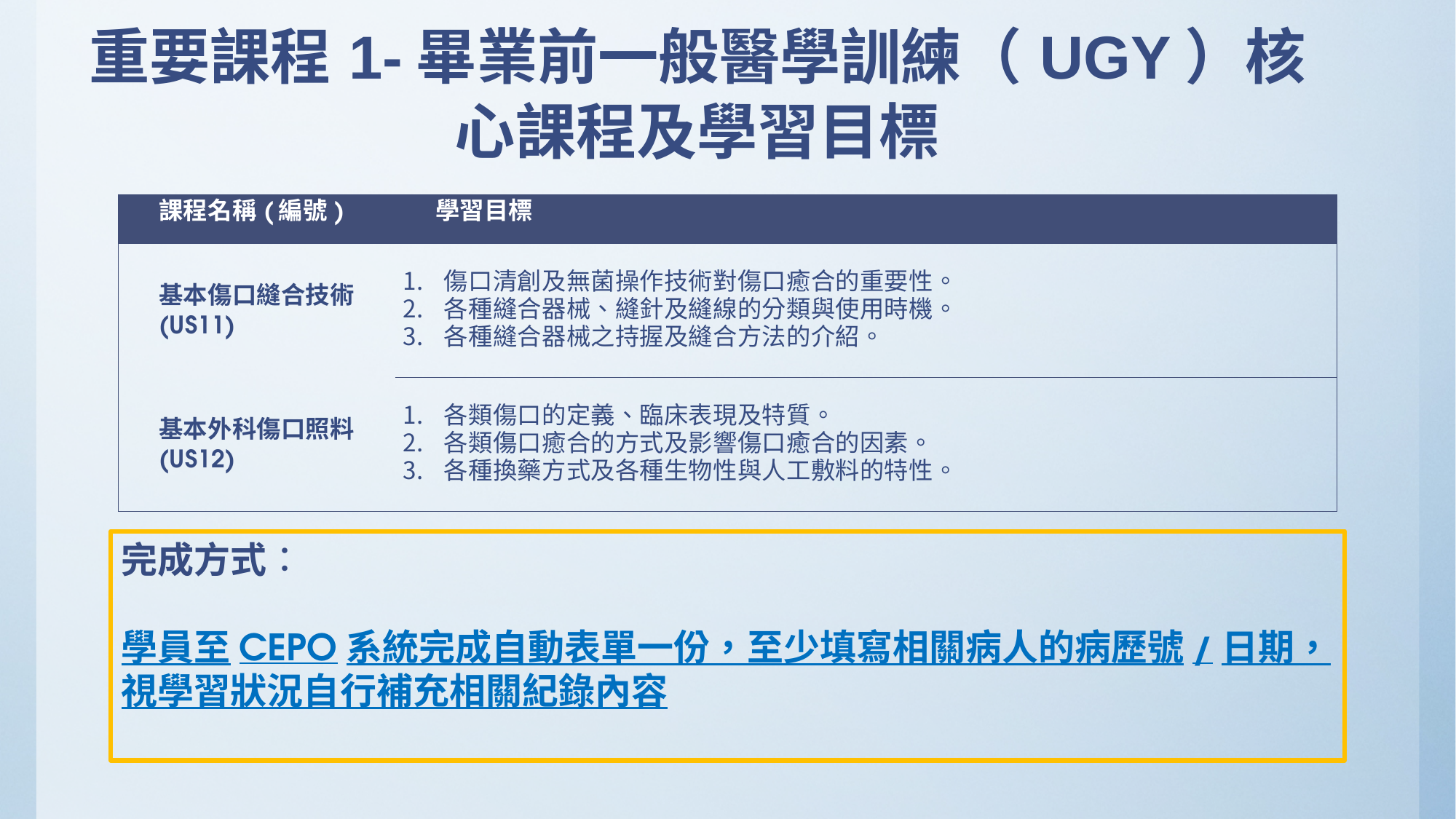

# 重要課程1-畢業前一般醫學訓練（UGY）核心課程及學習目標
| 課程名稱(編號) | 學習目標 |
| --- | --- |
| 基本傷口縫合技術 (US11) | 傷口清創及無菌操作技術對傷口癒合的重要性。 各種縫合器械、縫針及縫線的分類與使用時機。 各種縫合器械之持握及縫合方法的介紹。 |
| 基本外科傷口照料 (US12) | 各類傷口的定義、臨床表現及特質。 各類傷口癒合的方式及影響傷口癒合的因素。 各種換藥方式及各種生物性與人工敷料的特性。 |
完成方式：

學員至CEPO系統完成自動表單一份，至少填寫相關病人的病歷號/日期，視學習狀況自行補充相關紀錄內容